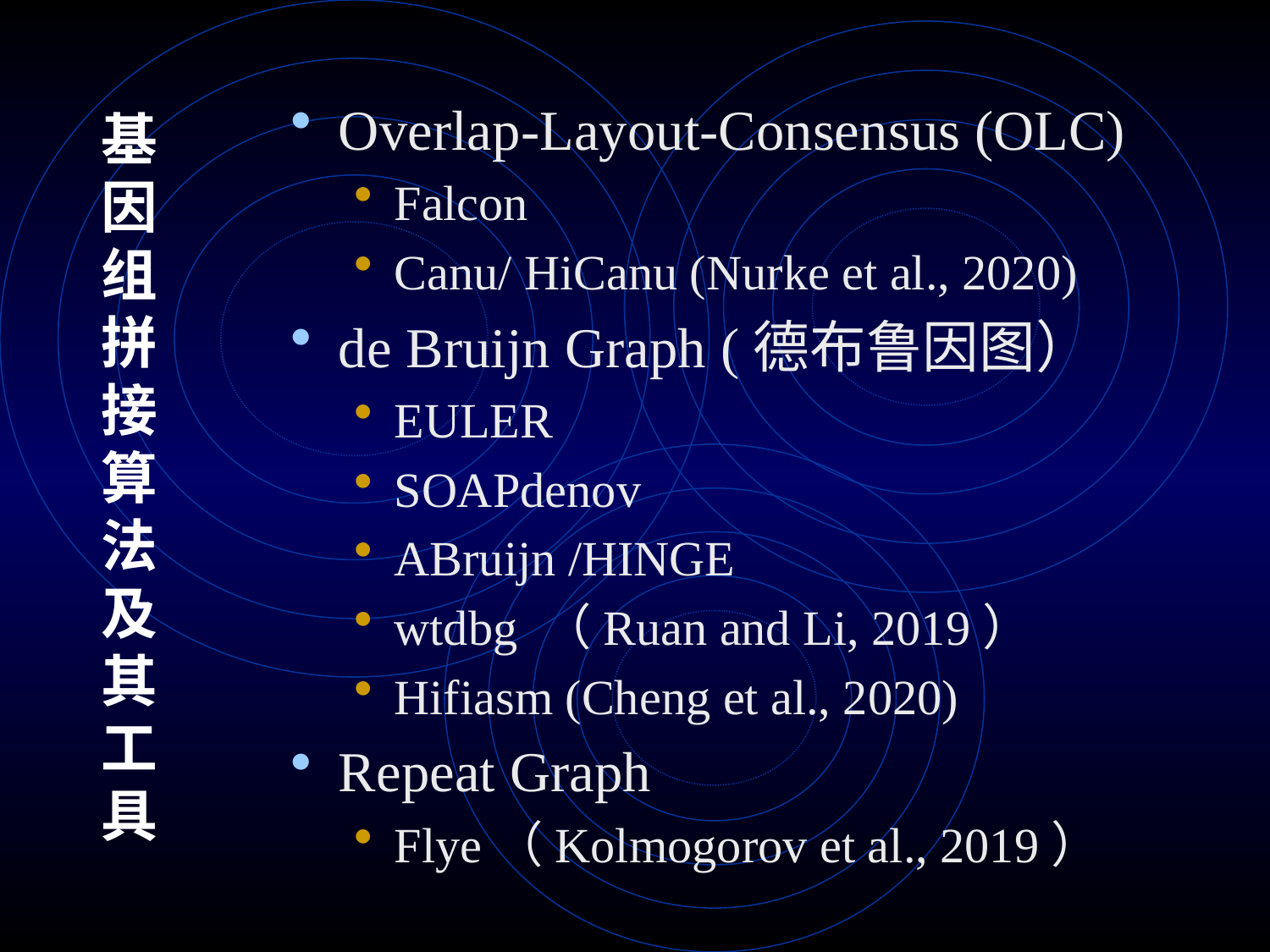

Overlap-Layout-Consensus (OLC)
Falcon
Canu/ HiCanu (Nurke et al., 2020)
de Bruijn Graph (德布鲁因图）
EULER
SOAPdenov
ABruijn /HINGE
wtdbg （Ruan and Li, 2019）
Hifiasm (Cheng et al., 2020)
Repeat Graph
Flye（Kolmogorov et al., 2019）
# 基因组拼接算法及其工具